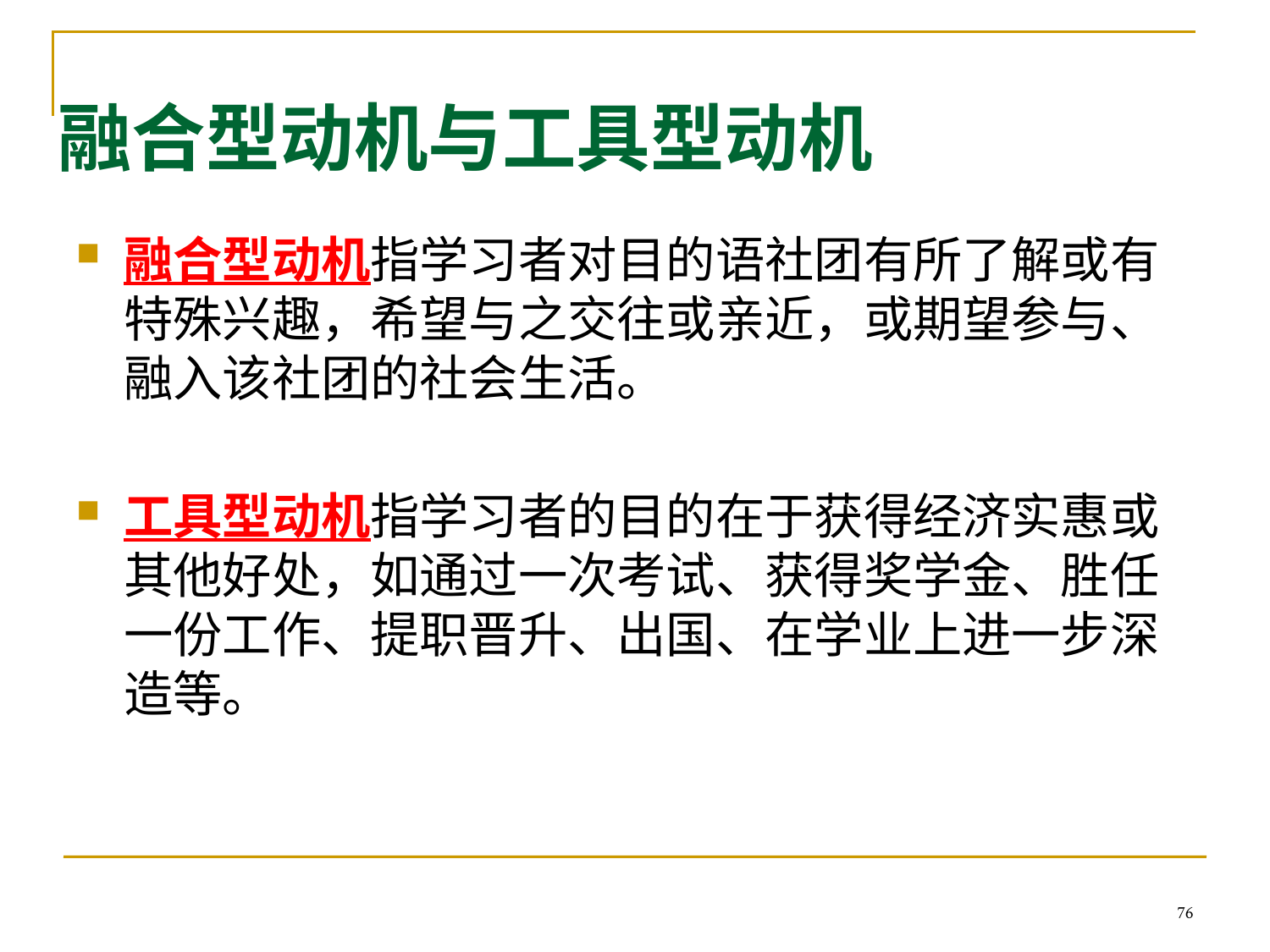

# 融合型动机与工具型动机
融合型动机指学习者对目的语社团有所了解或有特殊兴趣，希望与之交往或亲近，或期望参与、融入该社团的社会生活。

工具型动机指学习者的目的在于获得经济实惠或其他好处，如通过一次考试、获得奖学金、胜任一份工作、提职晋升、出国、在学业上进一步深造等。
76